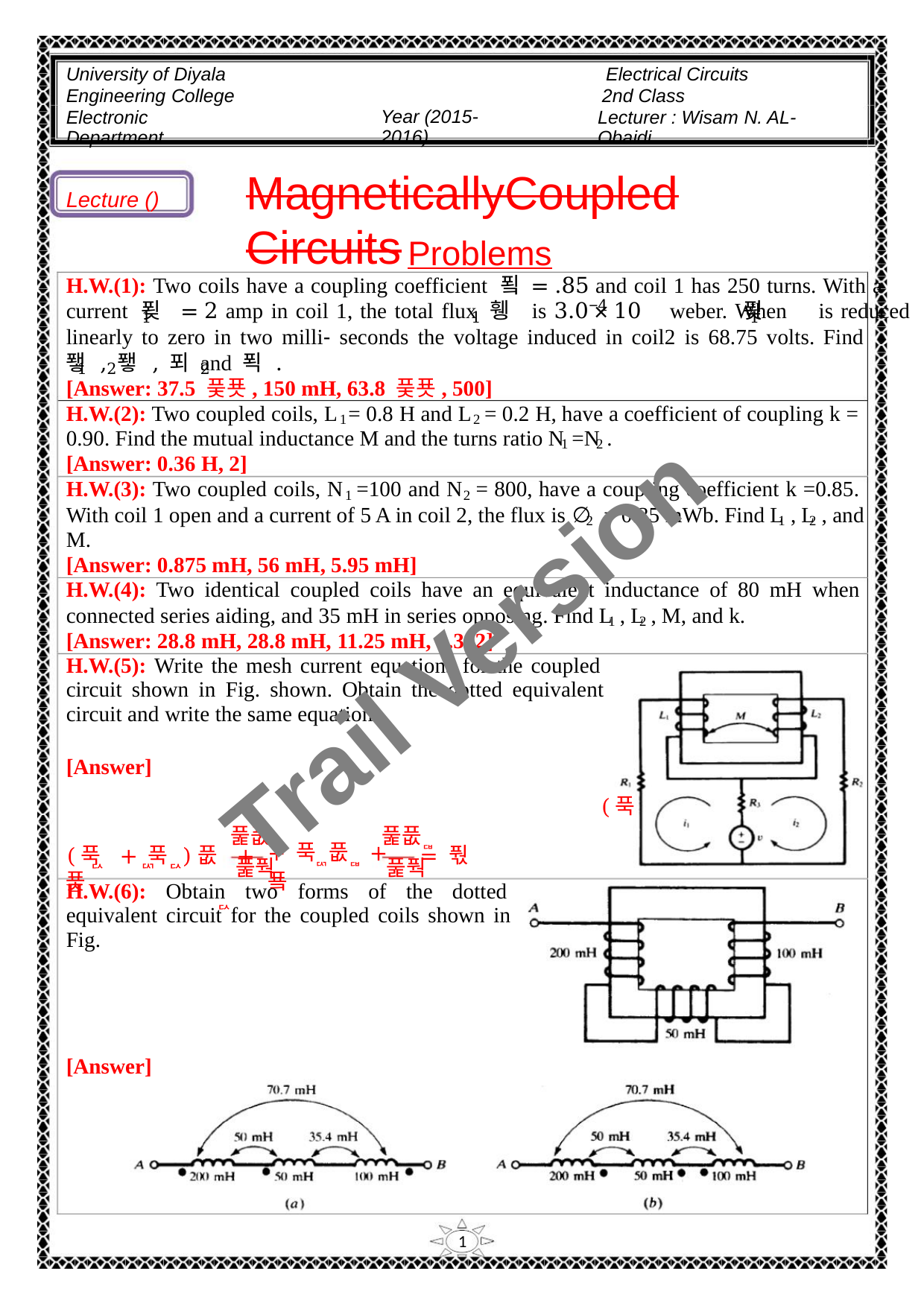

University of Diyala
Engineering College
Electronic Department
Electrical Circuits
2nd Class
Lecturer : Wisam N. AL-Obaidi
Year (2015-2016)
MagneticallyCoupled Circuits
Lecture ()
Problems
H.W.(1): Two coils have a coupling coefficient 푘 = .85 and coil 1 has 250 turns. With a
−4
current 푖 = 2 amp in coil 1, the total flux 휑 is 3.0 × 10 weber. When is reduced
푖
1
1
1
linearly to zero in two milli‐ seconds the voltage induced in coil2 is 68.75 volts. Find
퐿 , 퐿 , 푀 and 푁 .
1
2
2
[Answer: 37.5 풎푯, 150 mH, 63.8 풎푯, 500]
H.W.(2): Two coupled coils, L = 0.8 H and L = 0.2 H, have a coefficient of coupling k =
1
2
0.90. Find the mutual inductance M and the turns ratio N =N .
1
2
[Answer: 0.36 H, 2]
H.W.(3): Two coupled coils, N =100 and N = 800, have a coupling coefficient k =0.85.
1
2
With coil 1 open and a current of 5 A in coil 2, the flux is ∅ = 0.35 mWb. Find L , L , and
2
1
2
M.
[Answer: 0.875 mH, 56 mH, 5.95 mH]
H.W.(4): Two identical coupled coils have an equivalent inductance of 80 mH when
Trail Version
Trail Version
Trail Version
Trail Version
Trail Version
Trail Version
Trail Version
Trail Version
Trail Version
Trail Version
Trail Version
Trail Version
Trail Version
connected series aiding, and 35 mH in series opposing. Find L , L , M, and k.
1
2
[Answer: 28.8 mH, 28.8 mH, 11.25 mH, 0.392]
H.W.(5): Write the mesh current equations for the coupled
circuit shown in Fig. shown. Obtain the dotted equivalent
circuit and write the same equations.
[Answer]
(푹
풅풊ퟐ
풅풕
풅풊ퟏ
풅풕
(푹 + 푹 )풊 + 푳
ퟐ
+ 푹ퟑ풊ퟏ + 푴
= 풗
ퟐ
ퟑ
ퟐ
H.W.(6): Obtain two forms of the dotted
equivalent circuit for the coupled coils shown in
Fig.
[Answer]
1